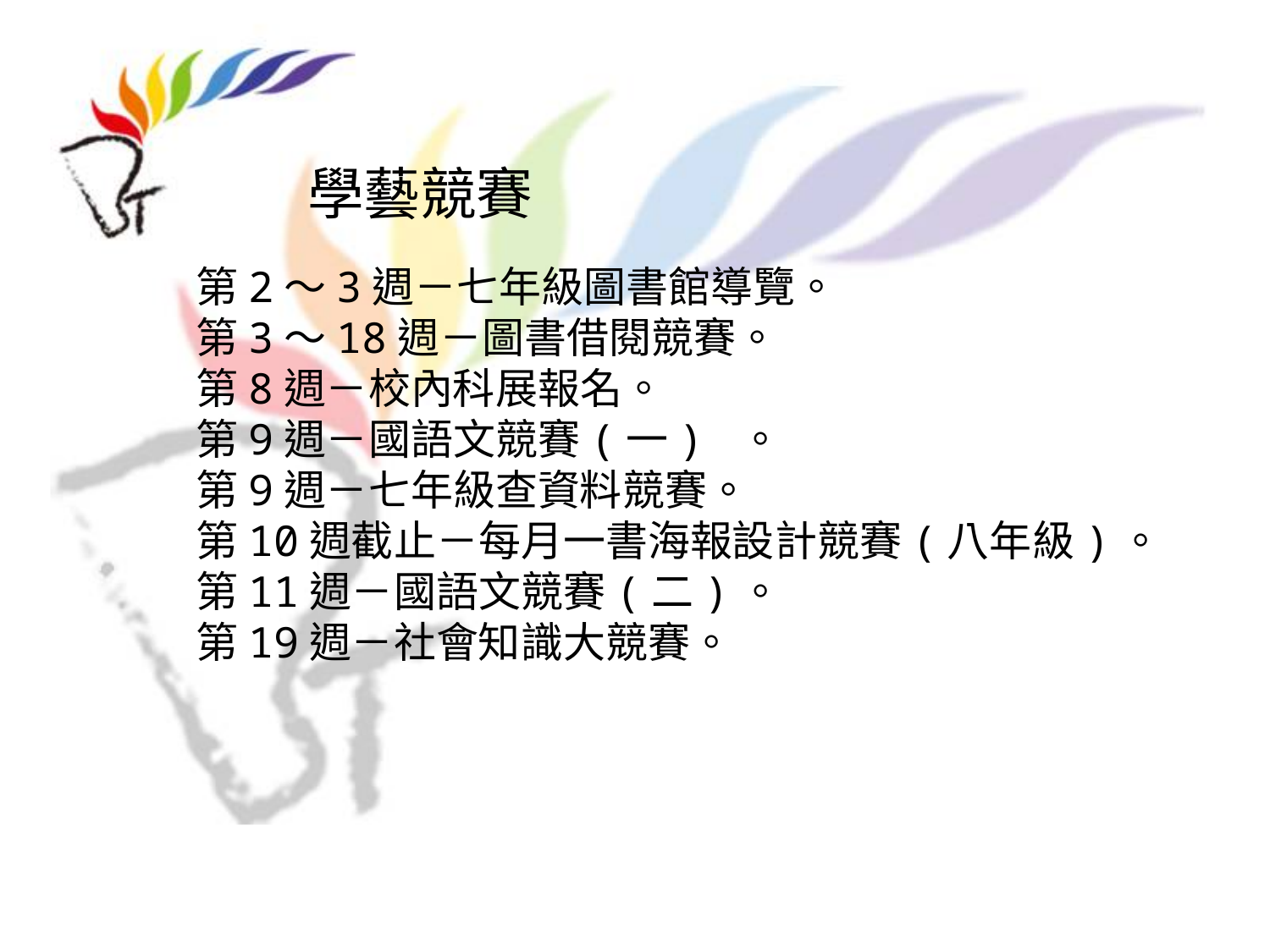

學藝競賽
# 第2～3週－七年級圖書館導覽。 第3～18週－圖書借閱競賽。 第8週－校內科展報名。 第9週－國語文競賽(一) 。 第9週－七年級查資料競賽。 第10週截止－每月一書海報設計競賽(八年級)。 第11週－國語文競賽(二)。 第19週－社會知識大競賽。